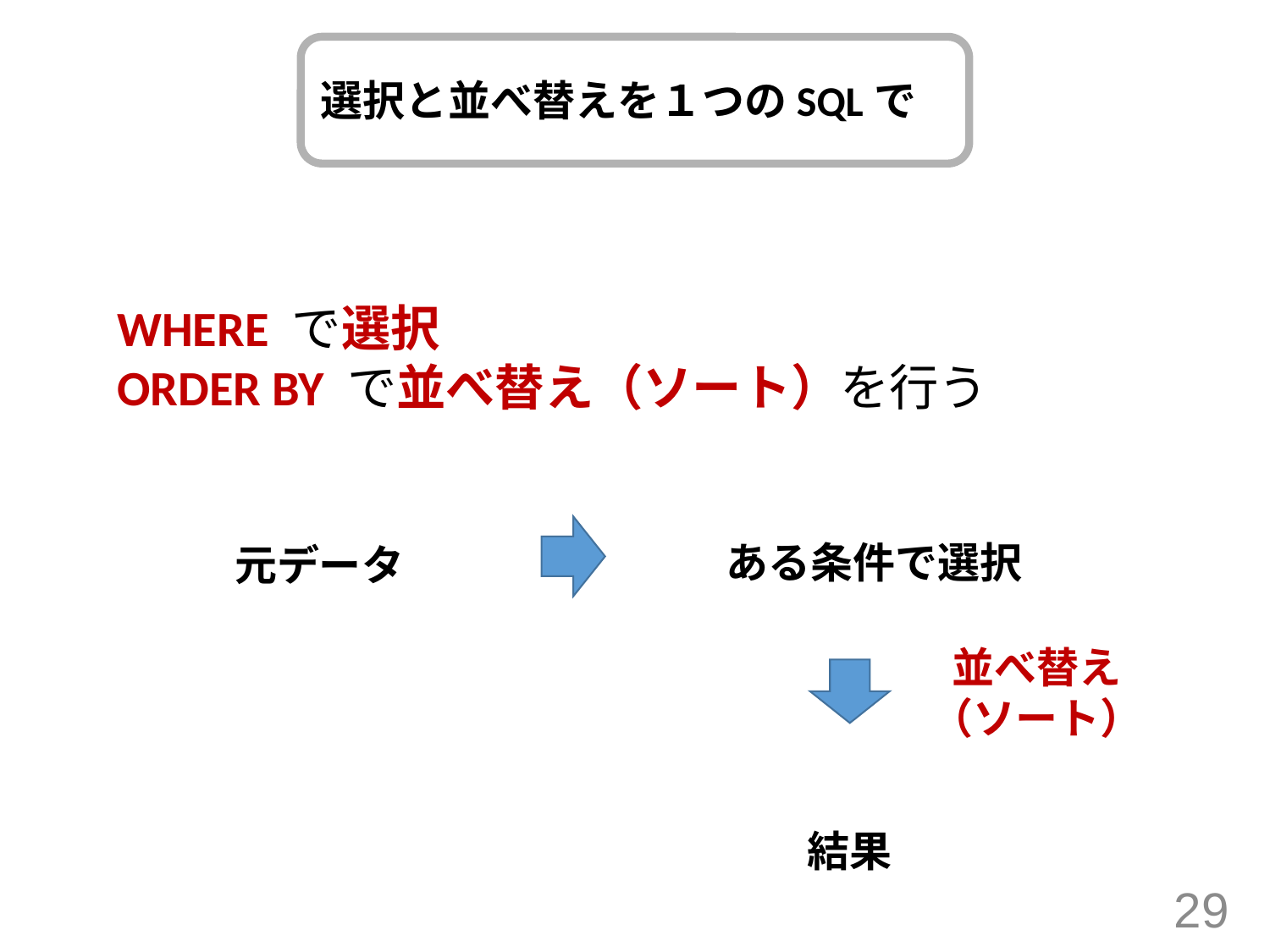

選択と並べ替えを１つのSQLで
WHERE で選択
ORDER BY で並べ替え（ソート）を行う

ある条件で選択
元データ
並べ替え
（ソート）

結果
29